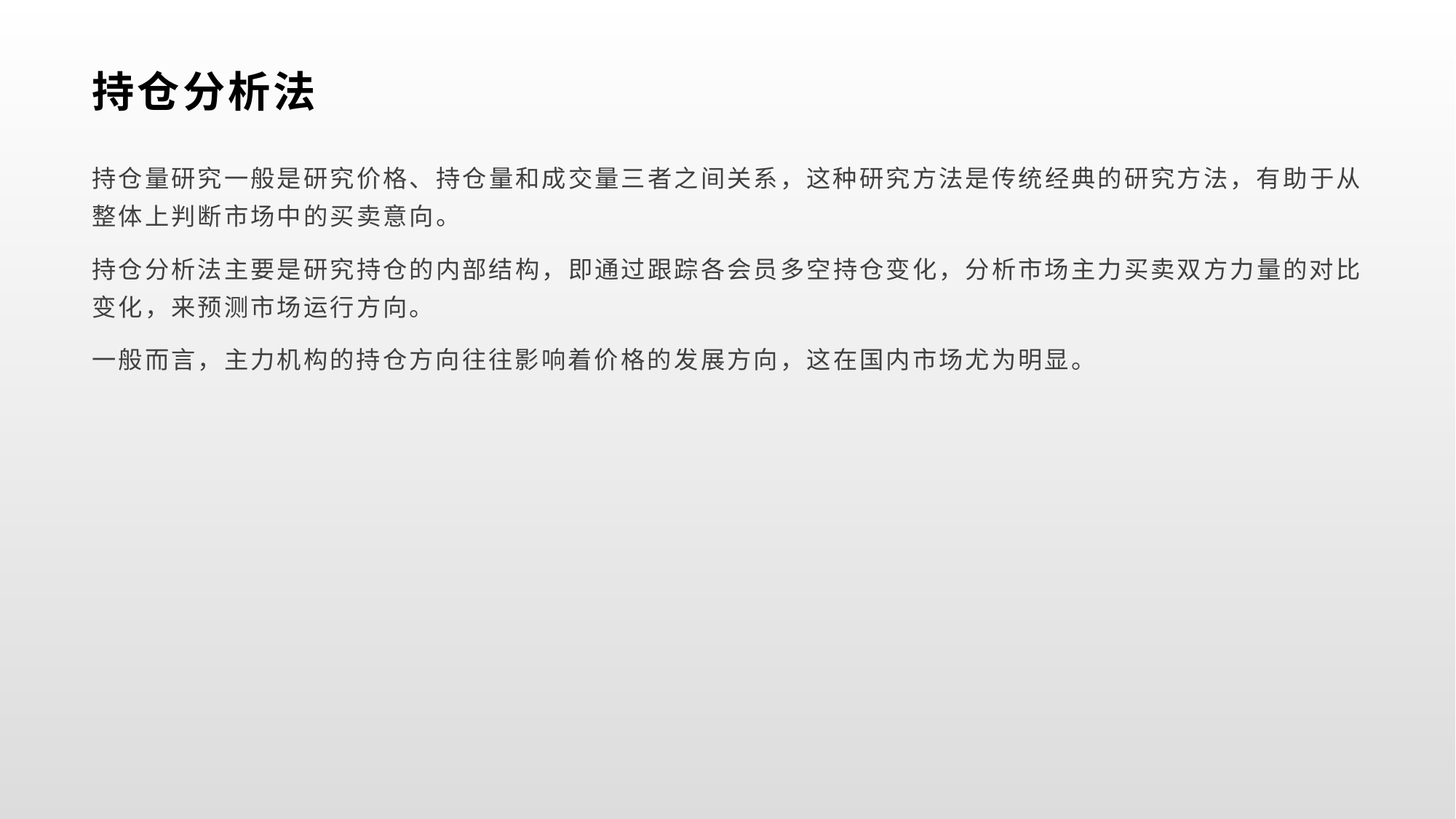

# 持仓分析法
持仓量研究一般是研究价格、持仓量和成交量三者之间关系，这种研究方法是传统经典的研究方法，有助于从整体上判断市场中的买卖意向。
持仓分析法主要是研究持仓的内部结构，即通过跟踪各会员多空持仓变化，分析市场主力买卖双方力量的对比变化，来预测市场运行方向。
一般而言，主力机构的持仓方向往往影响着价格的发展方向，这在国内市场尤为明显。